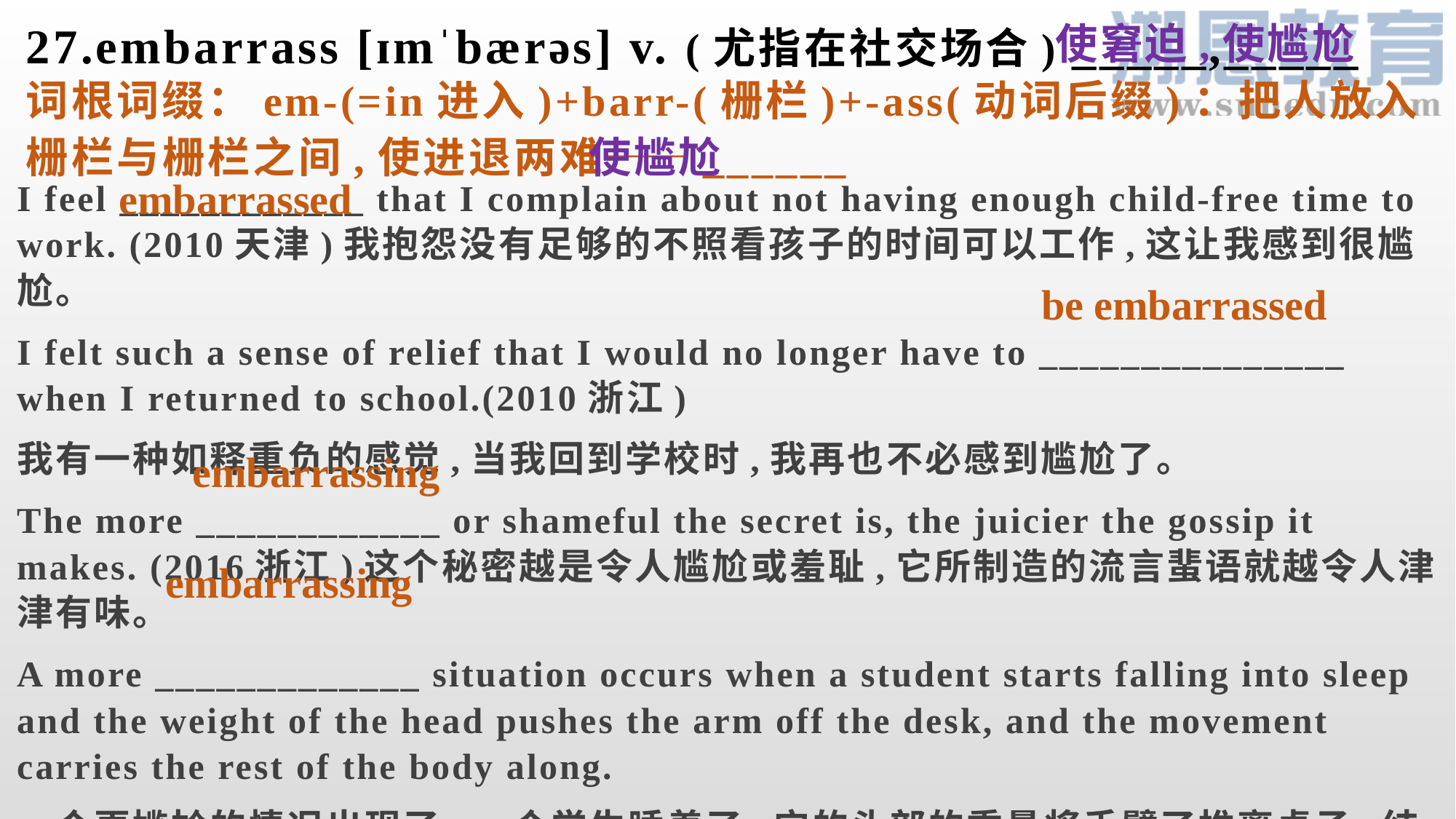

27.embarrass [ɪmˈbærəs] v. (尤指在社交场合) _____,_____
词根词缀：em-(=in进入)+barr-(栅栏)+-ass(动词后缀)：把人放入栅栏与栅栏之间,使进退两难——______
使窘迫,使尴尬
使尴尬
embarrassed
I feel ____________ that I complain about not having enough child-free time to work. (2010天津)我抱怨没有足够的不照看孩子的时间可以工作,这让我感到很尴尬。
I felt such a sense of relief that I would no longer have to _______________ when I returned to school.(2010浙江)
我有一种如释重负的感觉,当我回到学校时,我再也不必感到尴尬了。
The more ____________ or shameful the secret is, the juicier the gossip it makes. (2016浙江)这个秘密越是令人尴尬或羞耻,它所制造的流言蜚语就越令人津津有味。
A more _____________ situation occurs when a student starts falling into sleep and the weight of the head pushes the arm off the desk, and the movement carries the rest of the body along.
一个更尴尬的情况出现了:一个学生睡着了,它的头部的重量将手臂了推离桌子,结果他身体的其他部分也随之移动了。(2011全国卷)
be embarrassed
embarrassing
embarrassing